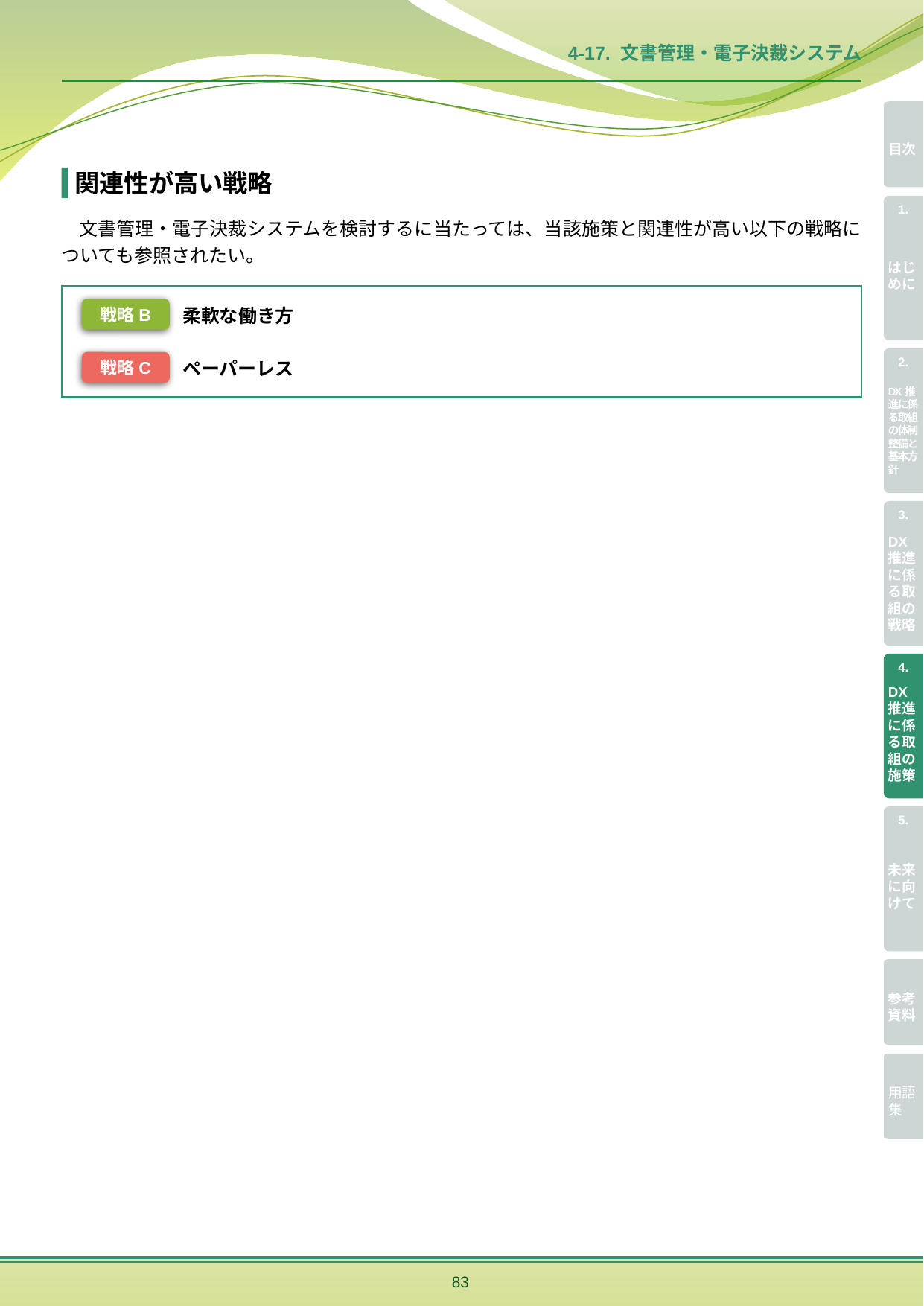

4-17. 文書管理・電子決裁システム

関連性が高い戦略
文書管理・電子決裁システムを検討するに当たっては、当該施策と関連性が高い以下の戦略についても参照されたい。
柔軟な働き方

ペーパーレス
戦略B
戦略C
83